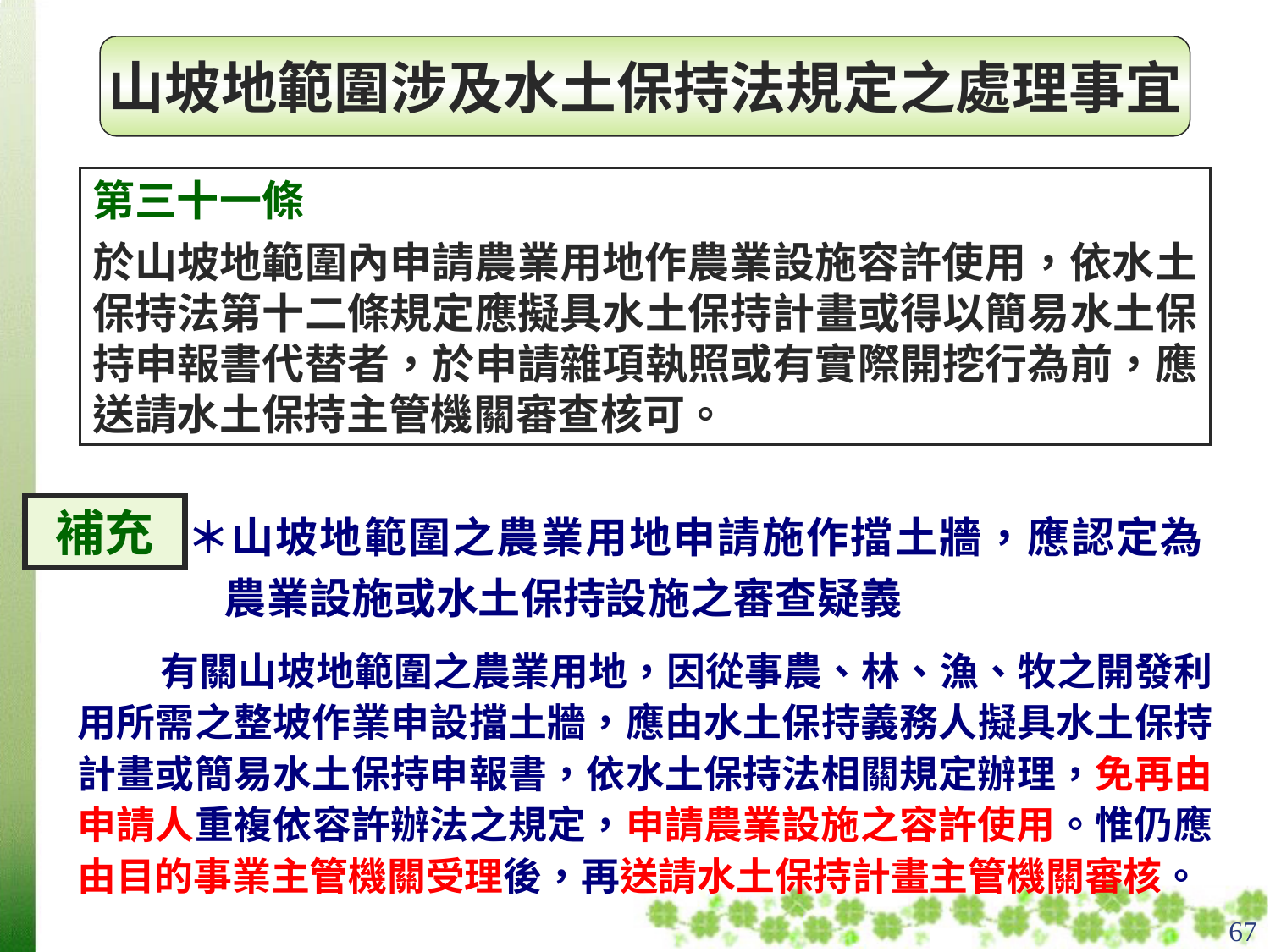

山坡地範圍涉及水土保持法規定之處理事宜
第三十一條
於山坡地範圍內申請農業用地作農業設施容許使用，依水土保持法第十二條規定應擬具水土保持計畫或得以簡易水土保持申報書代替者，於申請雜項執照或有實際開挖行為前，應送請水土保持主管機關審查核可。
＊山坡地範圍之農業用地申請施作擋土牆，應認定為農業設施或水土保持設施之審查疑義
補充
        有關山坡地範圍之農業用地，因從事農、林、漁、牧之開發利用所需之整坡作業申設擋土牆，應由水土保持義務人擬具水土保持計畫或簡易水土保持申報書，依水土保持法相關規定辦理，免再由申請人重複依容許辦法之規定，申請農業設施之容許使用。惟仍應由目的事業主管機關受理後，再送請水土保持計畫主管機關審核。
67